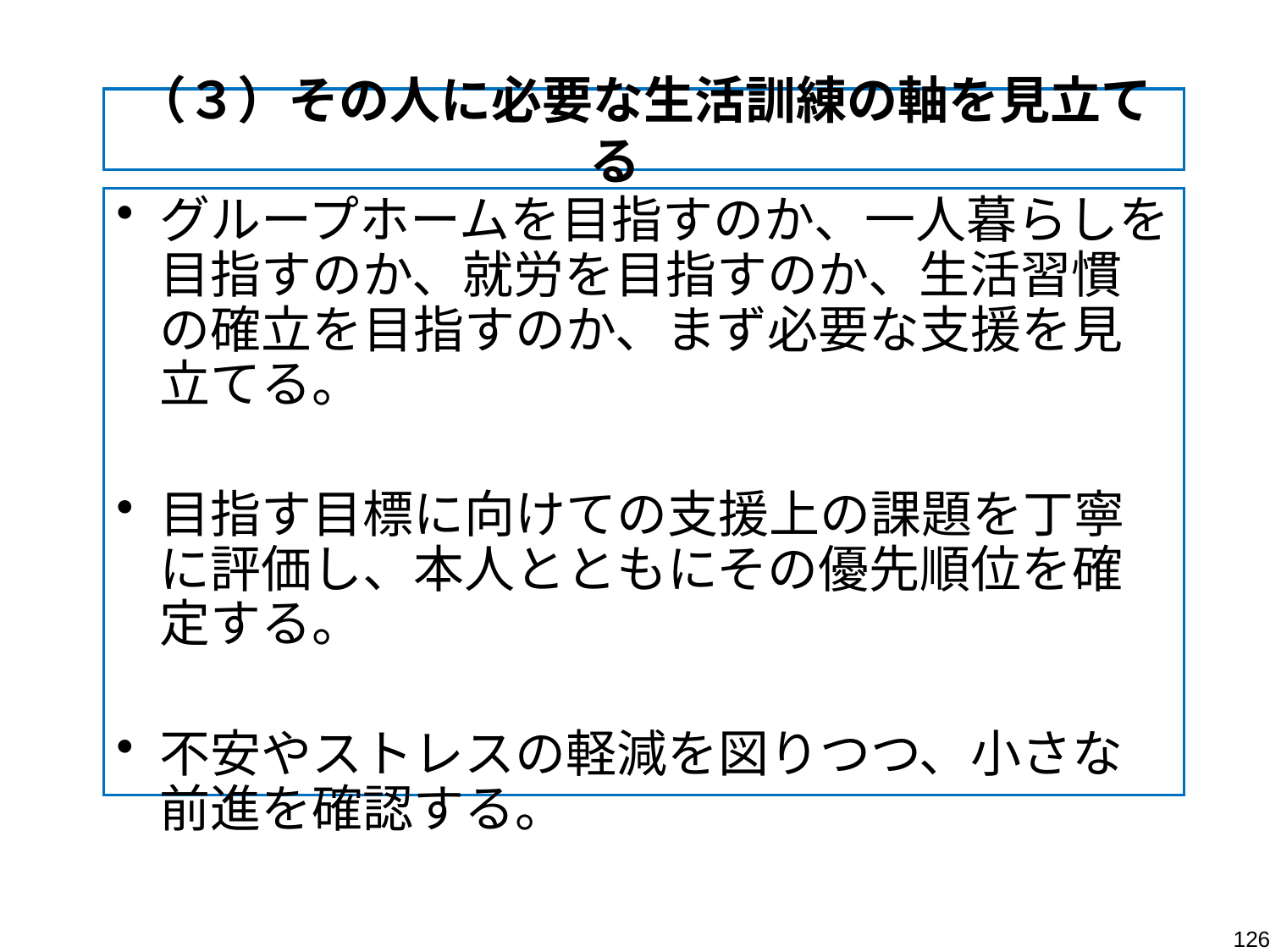

# （３）その人に必要な生活訓練の軸を見立てる
グループホームを目指すのか、一人暮らしを目指すのか、就労を目指すのか、生活習慣の確立を目指すのか、まず必要な支援を見立てる。

目指す目標に向けての支援上の課題を丁寧に評価し、本人とともにその優先順位を確定する。

不安やストレスの軽減を図りつつ、小さな前進を確認する。

126